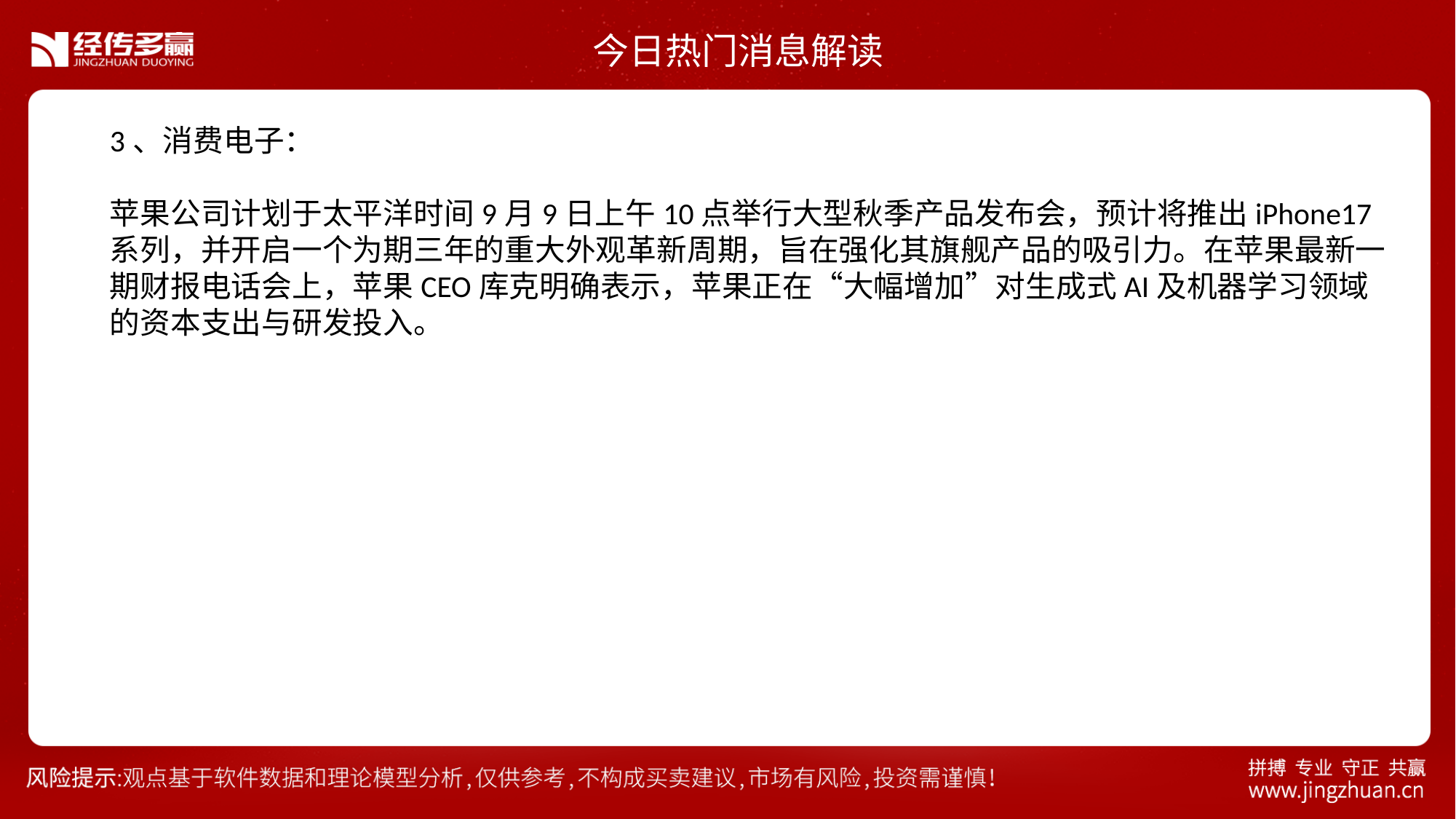

今日热门消息解读
3、消费电子：

苹果公司计划于太平洋时间9月9日上午10点举行大型秋季产品发布会，预计将推出iPhone17系列，并开启一个为期三年的重大外观革新周期，旨在强化其旗舰产品的吸引力。在苹果最新一期财报电话会上，苹果CEO库克明确表示，苹果正在“大幅增加”对生成式AI及机器学习领域的资本支出与研发投入。